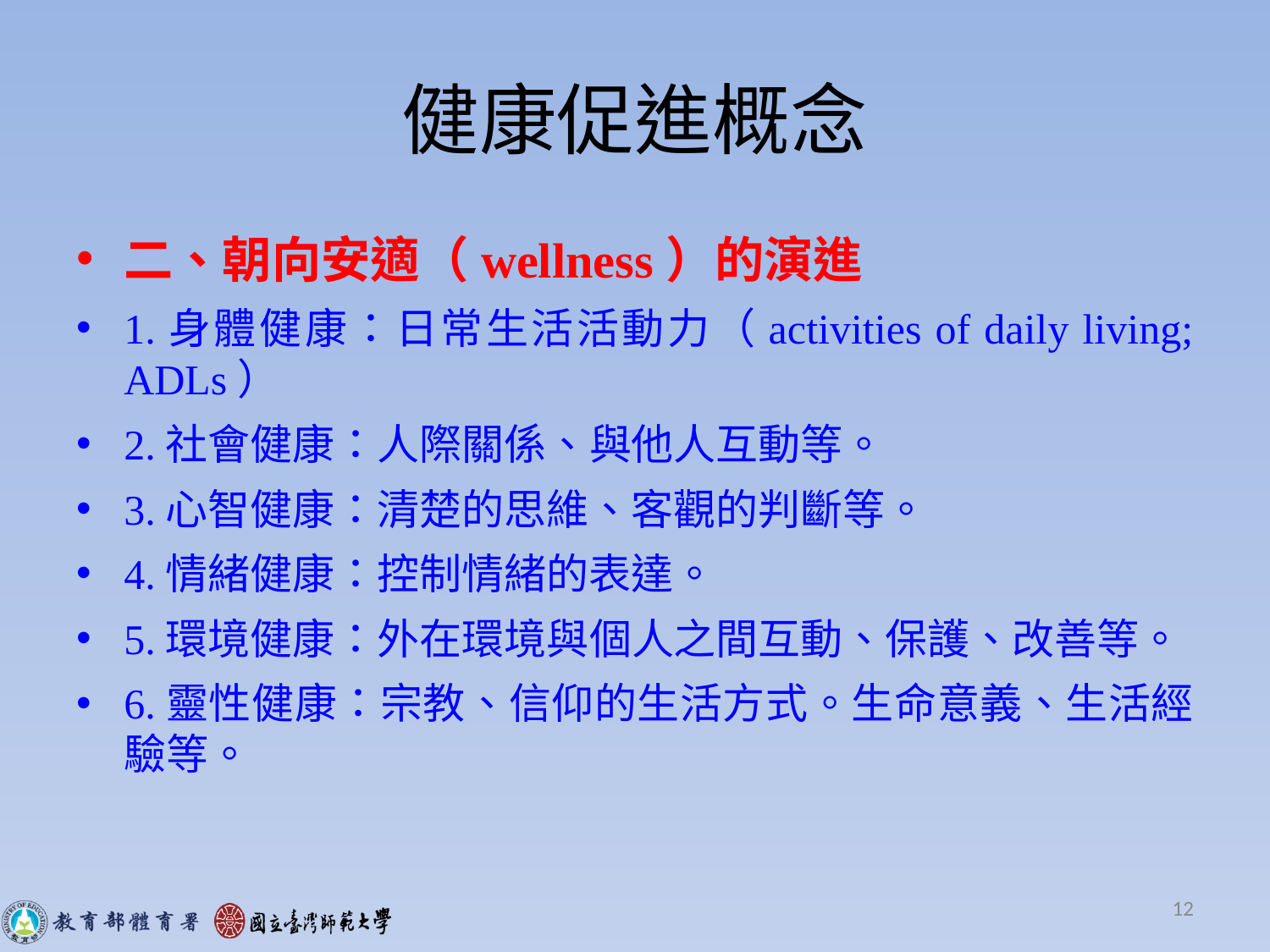

# 健康促進概念
二、朝向安適（wellness）的演進
1.身體健康：日常生活活動力（activities of daily living; ADLs）
2.社會健康：人際關係、與他人互動等。
3.心智健康：清楚的思維、客觀的判斷等。
4.情緒健康：控制情緒的表達。
5.環境健康：外在環境與個人之間互動、保護、改善等。
6.靈性健康：宗教、信仰的生活方式。生命意義、生活經驗等。
12